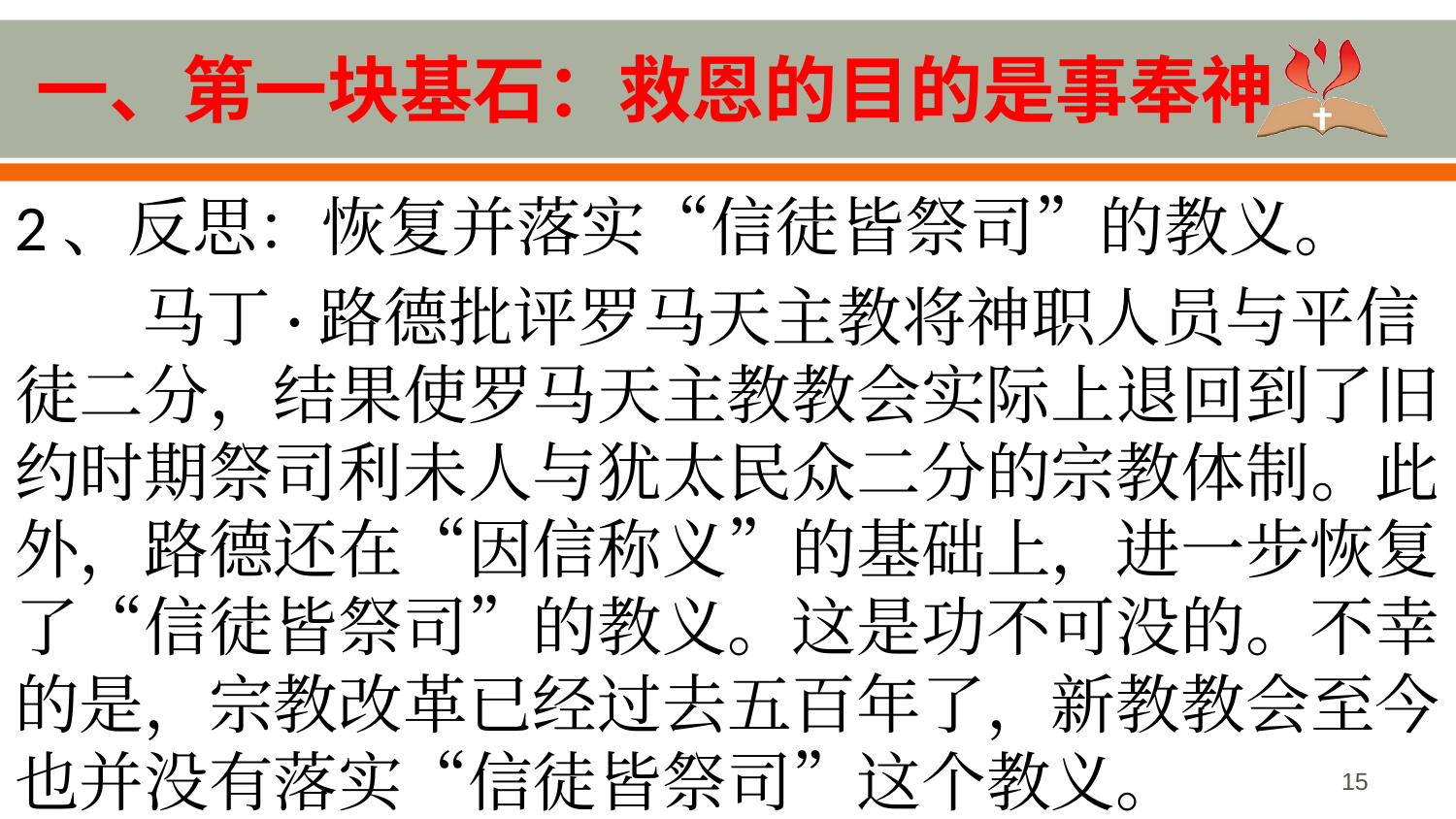

# 一、第一块基石：救恩的目的是事奉神
2、反思：恢复并落实“信徒皆祭司”的教义。
马丁·路德批评罗马天主教将神职人员与平信徒二分，结果使罗马天主教教会实际上退回到了旧约时期祭司利未人与犹太民众二分的宗教体制。此外，路德还在“因信称义”的基础上，进一步恢复了“信徒皆祭司”的教义。这是功不可没的。不幸的是，宗教改革已经过去五百年了，新教教会至今也并没有落实“信徒皆祭司”这个教义。

15